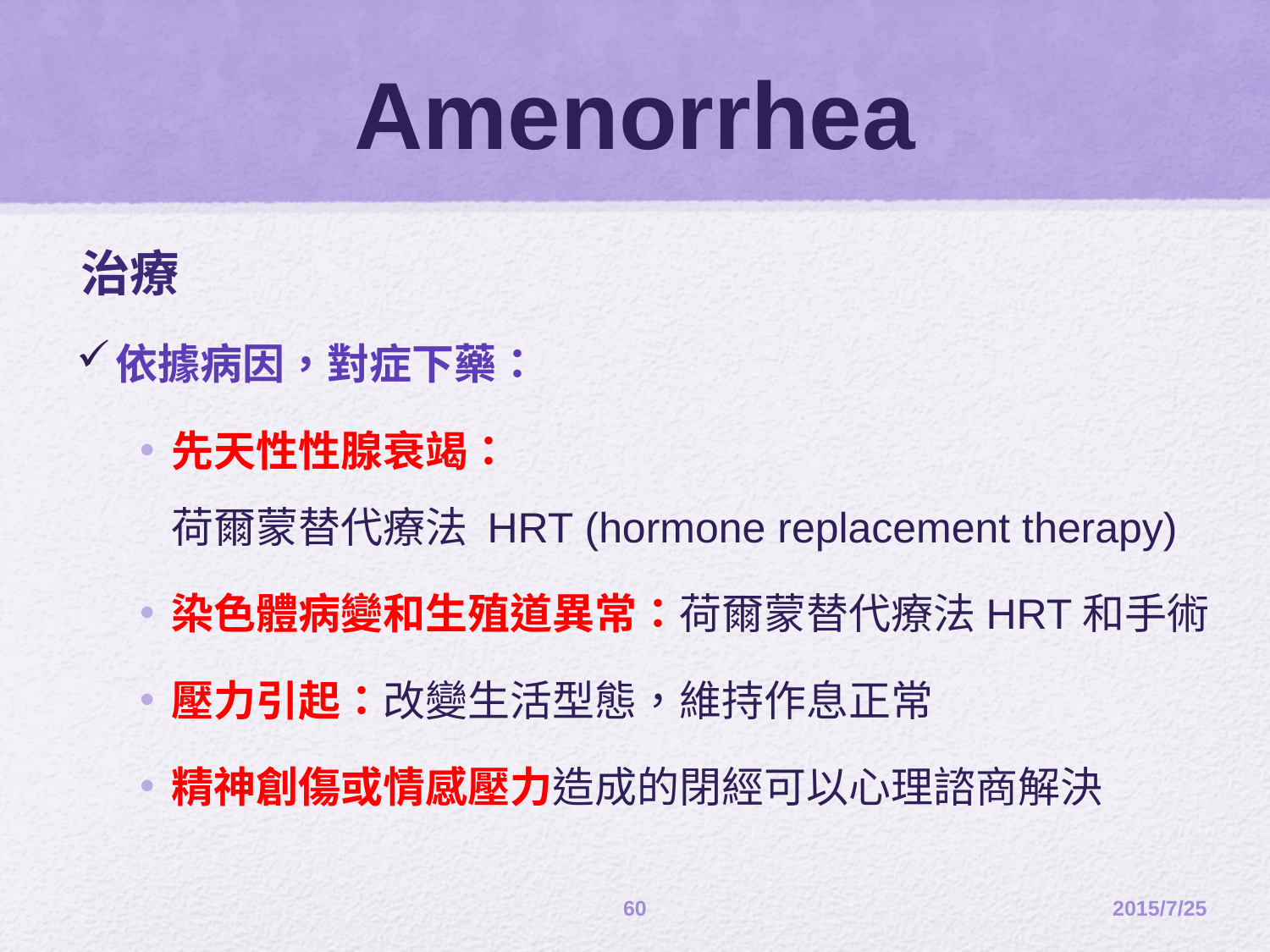

# Amenorrhea
     治療
依據病因，對症下藥：
先天性性腺衰竭：
荷爾蒙替代療法 HRT (hormone replacement therapy)
染色體病變和生殖道異常：荷爾蒙替代療法HRT和手術
壓力引起：改變生活型態，維持作息正常
精神創傷或情感壓力造成的閉經可以心理諮商解決
60
2015/7/25